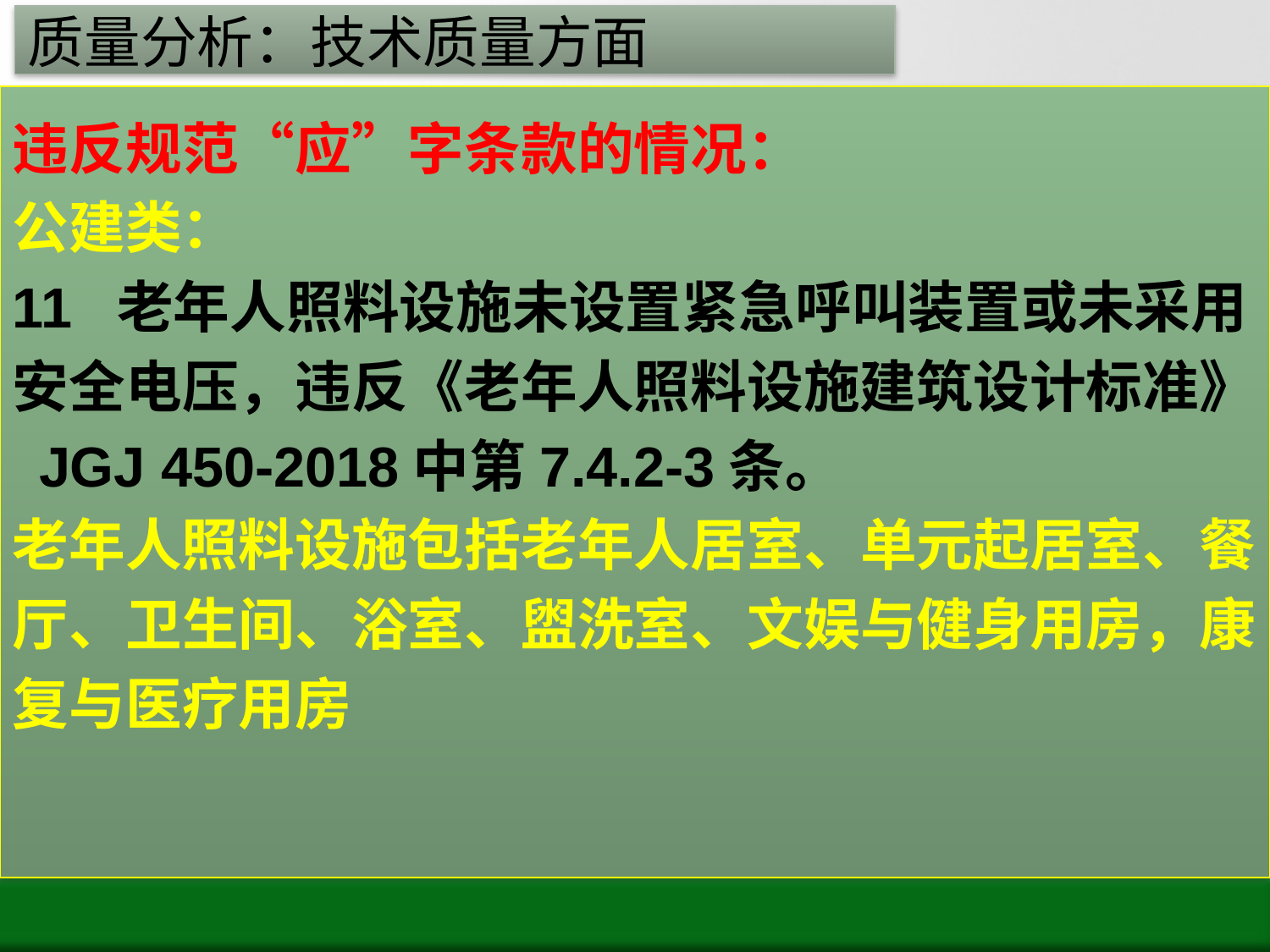

# 质量分析：技术质量方面
违反规范“应”字条款的情况：
公建类：
11  老年人照料设施未设置紧急呼叫装置或未采用安全电压，违反《老年人照料设施建筑设计标准》  JGJ 450-2018中第7.4.2-3条。
老年人照料设施包括老年人居室、单元起居室、餐厅、卫生间、浴室、盥洗室、文娱与健身用房，康复与医疗用房